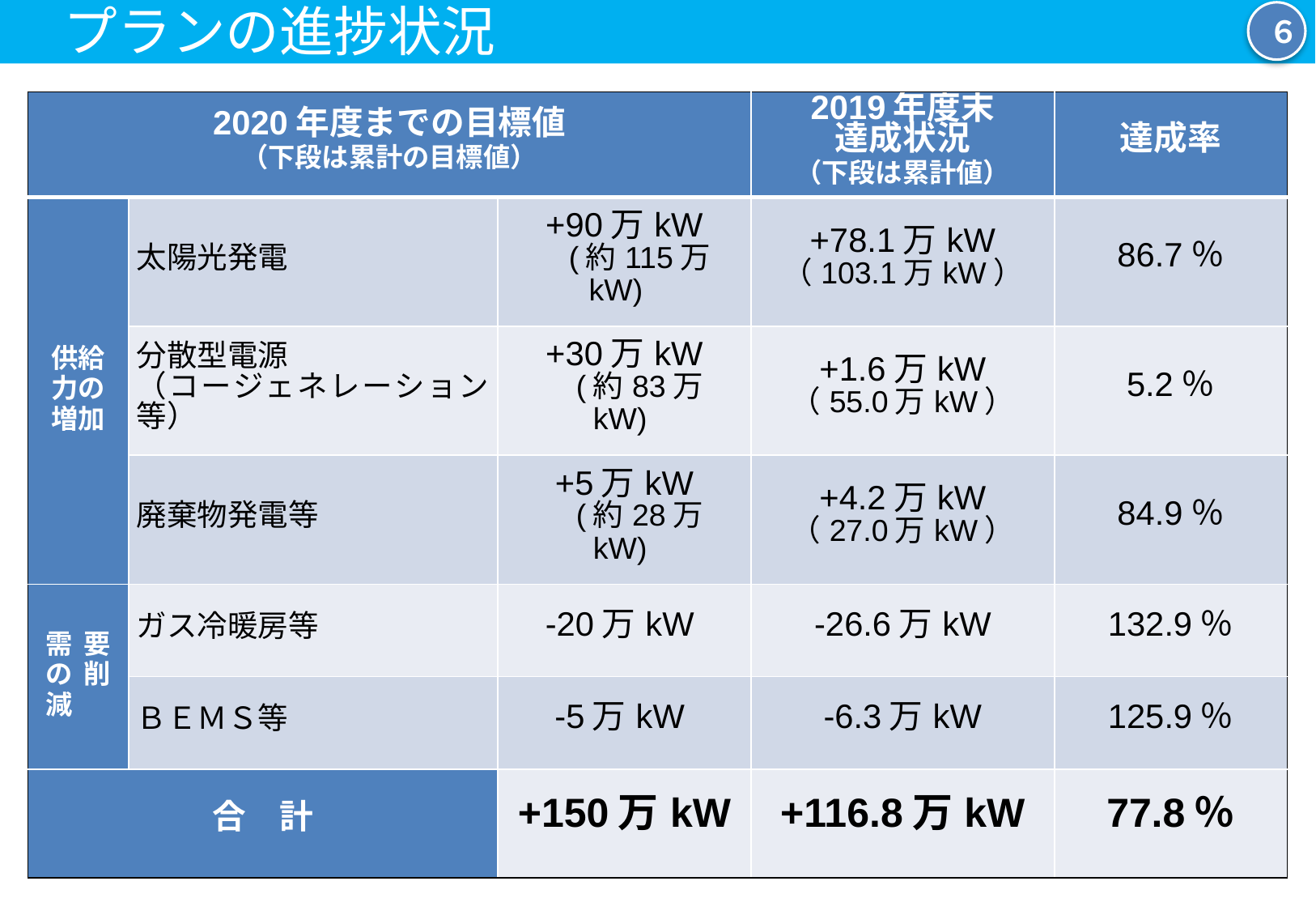

プランの進捗状況
６
| 2020年度までの目標値 （下段は累計の目標値） |  |  | 2019年度末 達成状況 （下段は累計値） | 達成率 |
| --- | --- | --- | --- | --- |
| 供給力の増加 | 太陽光発電 | +90万kW 　(約115万kW) | +78.1万kW （103.1万kW） | 86.7％ |
|  | 分散型電源 （コージェネレーション等） | +30万kW 　(約83万kW) | +1.6万kW （55.0万kW） | 5.2％ |
|  | 廃棄物発電等 | +5万kW 　(約28万kW) | +4.2万kW （27.0万kW） | 84.9％ |
| 需要の削減 | ガス冷暖房等 | -20万kW | -26.6万kW | 132.9％ |
|  | ＢＥＭＳ等 | -5万kW | -6.3万kW | 125.9％ |
| 合　計 |  | +150万kW | +116.8万kW | 77.8％ |